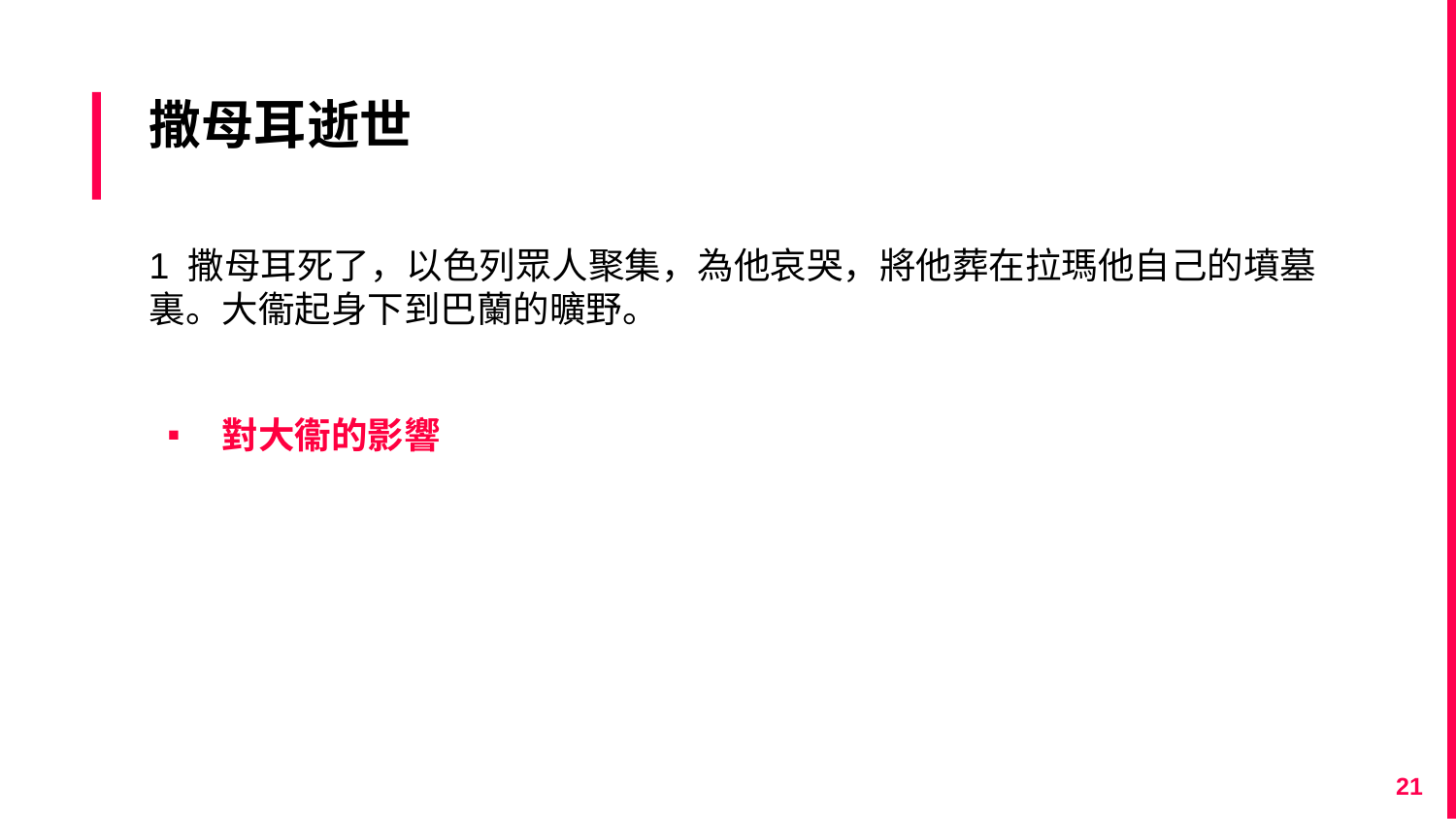

# 撒母耳逝世
1 撒母耳死了，以色列眾人聚集，為他哀哭，將他葬在拉瑪他自己的墳墓裏。大衞起身下到巴蘭的曠野。

對大衞的影響

21